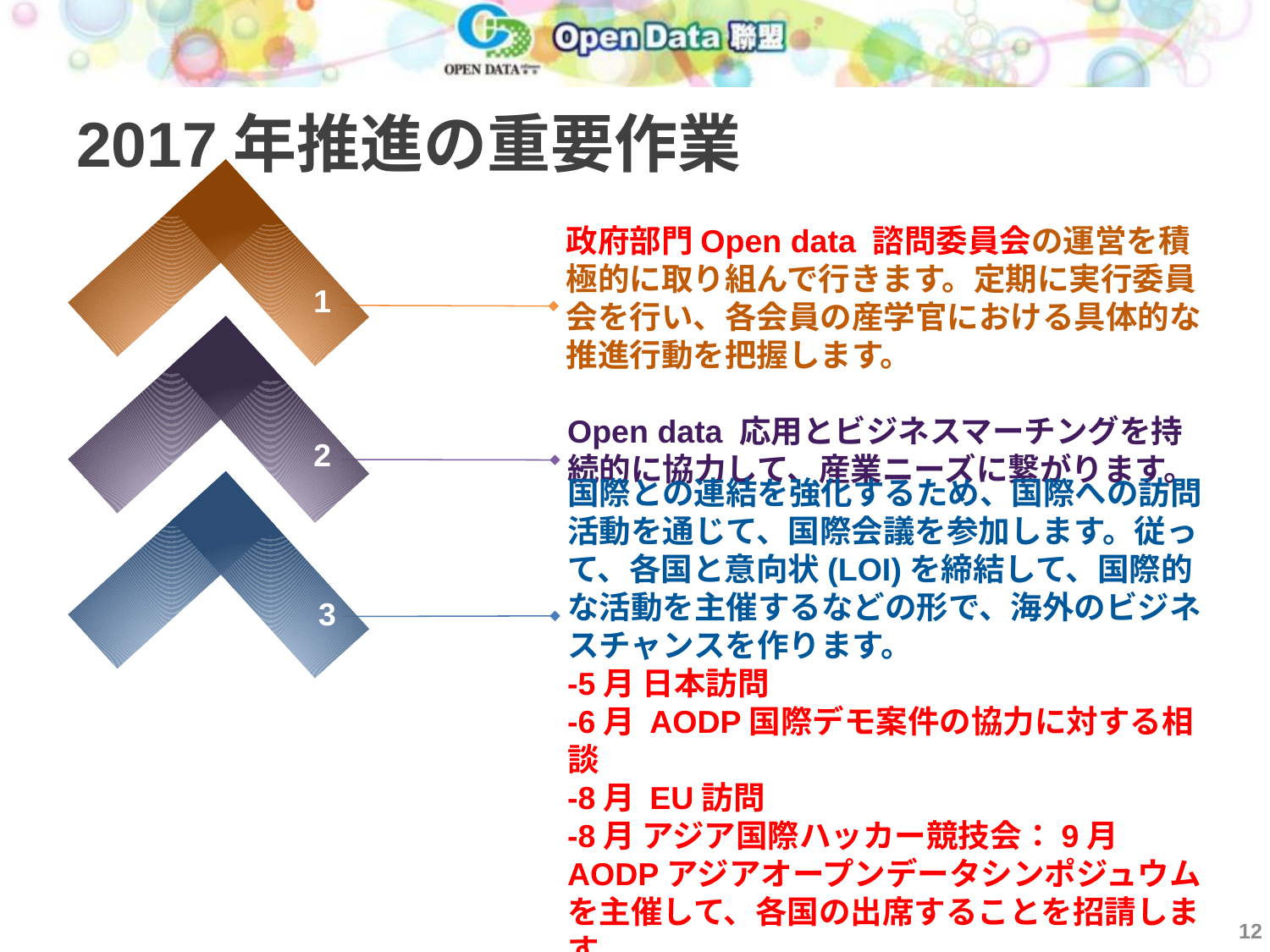

# 2017年推進の重要作業

政府部門Open data 諮問委員会の運営を積極的に取り組んで行きます。定期に実行委員会を行い、各会員の産学官における具体的な推進行動を把握します。
1

Open data 応用とビジネスマーチングを持続的に協力して、産業ニーズに繋がります。
2

国際との連結を強化するため、国際への訪問活動を通じて、国際会議を参加します。従って、各国と意向状(LOI)を締結して、国際的な活動を主催するなどの形で、海外のビジネスチャンスを作ります。
-5月 日本訪問
-6月 AODP国際デモ案件の協力に対する相談
-8月 EU訪問
-8月 アジア国際ハッカー競技会：9月AODPアジアオープンデータシンポジュウムを主催して、各国の出席することを招請します。
3
12